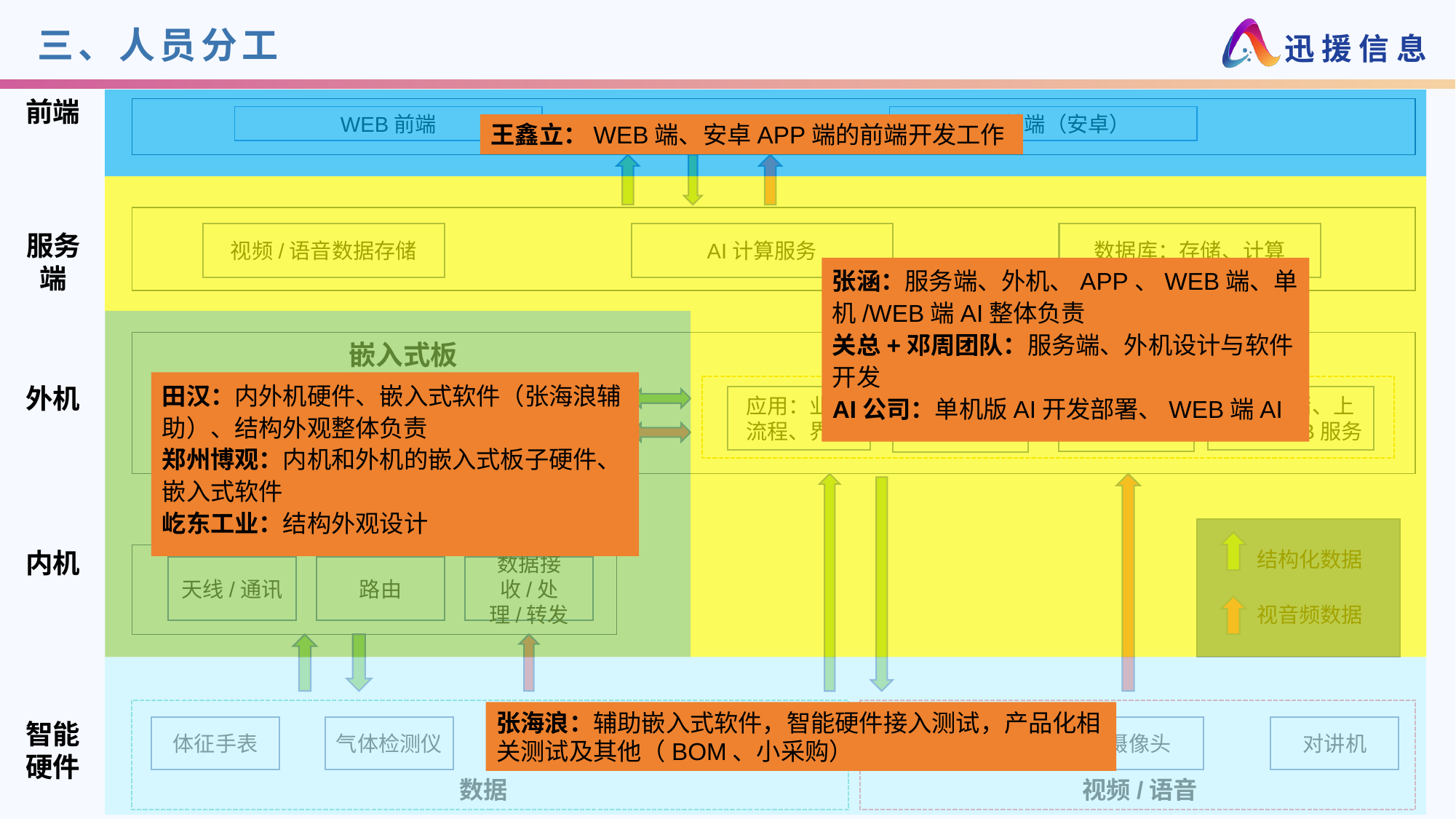

# 三、人员分工
前端

WEB前端
APP前端（安卓）
王鑫立：WEB端、安卓APP端的前端开发工作

服务端
视频/语音数据存储
AI计算服务
数据库：存储、计算
张涵：服务端、外机、APP、WEB端、单机/WEB端AI整体负责
关总+邓周团队：服务端、外机设计与软件开发
AI公司：单机版AI开发部署、WEB端AI

嵌入式板
3588银河麒麟控制板
田汉：内外机硬件、嵌入式软件（张海浪辅助）、结构外观整体负责
郑州博观：内机和外机的嵌入式板子硬件、嵌入式软件
屹东工业：结构外观设计
外机

天线/通讯
路由
应用：业务流程、界面
数据存储、上传至WEB服务
数据接收/处理/转发
单机板AI

流媒体

数据
视音频

内机
结构化数据

天线/通讯
路由
数据接收/处理/转发

视音频数据

张海浪：辅助嵌入式软件，智能硬件接入测试，产品化相关测试及其他（BOM、小采购）
智能硬件
工器具扫描仪
体征手表
气体检测仪
电子围栏
安全帽
摄像头
对讲机
视频/语音
数据